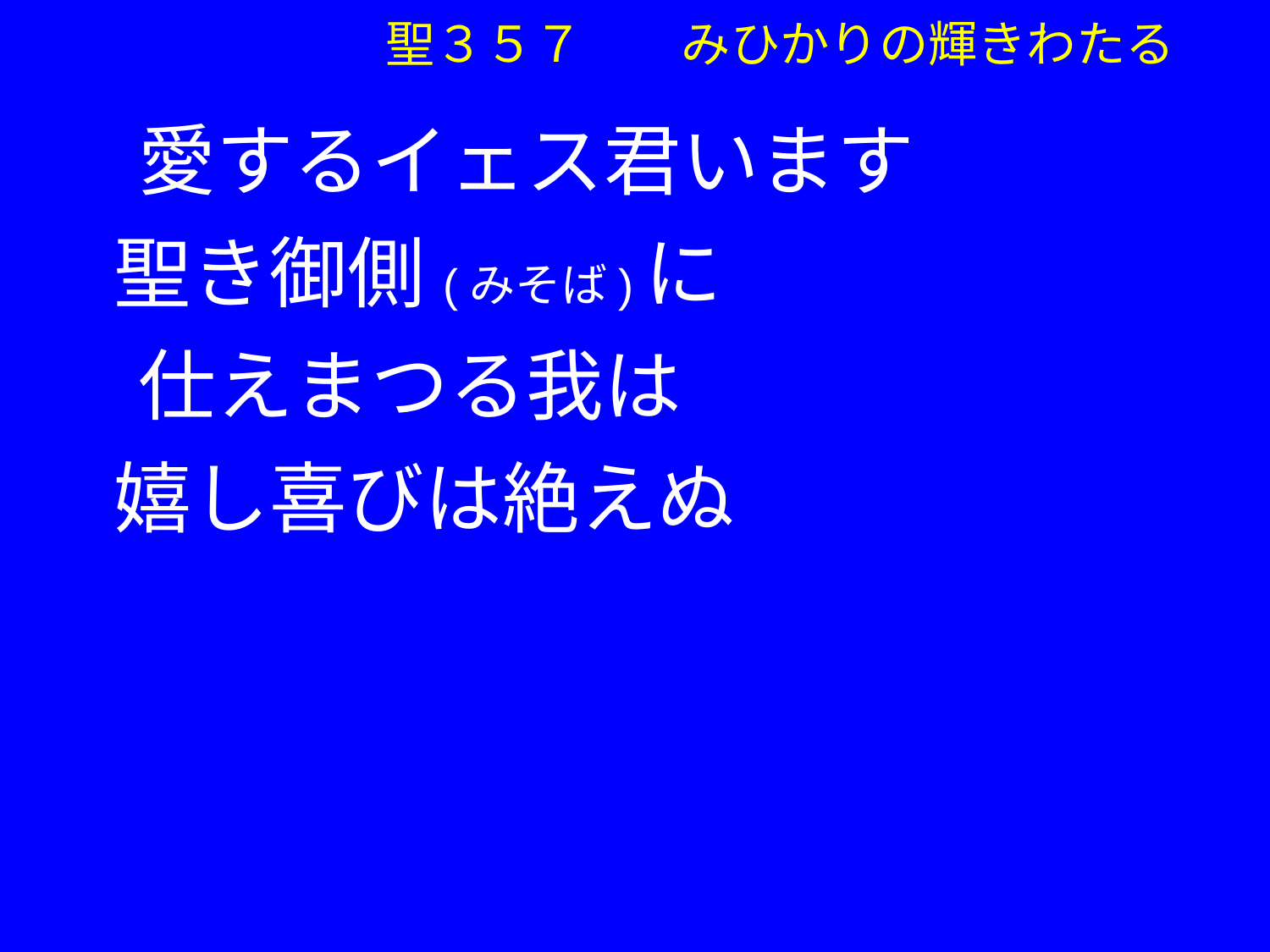

愛するイェス君います
   聖き御側(みそば)に
　 仕えまつる我は
   嬉し喜びは絶えぬ

聖３５７　　みひかりの輝きわたる